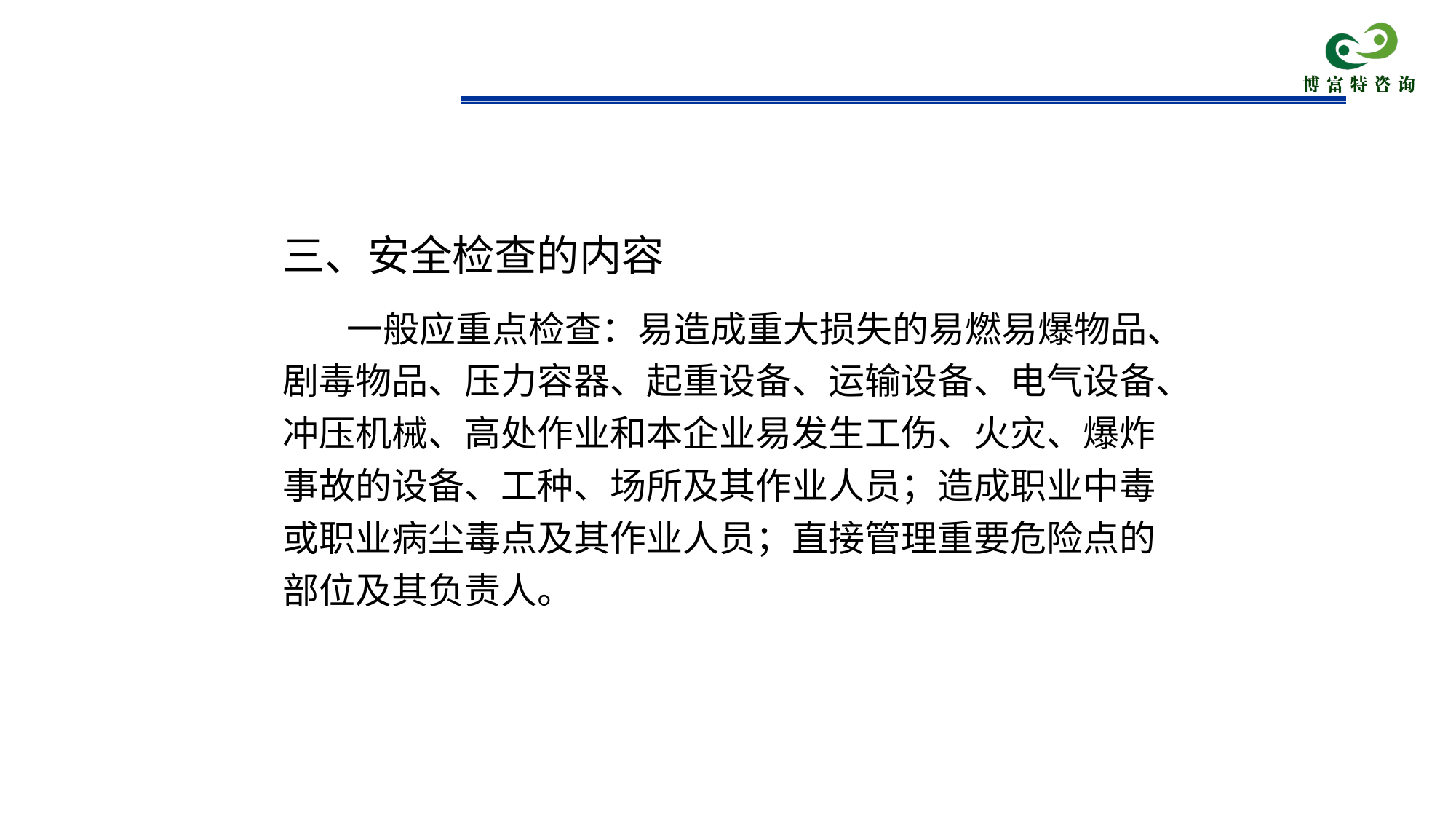

三、安全检查的内容
一般应重点检查：易造成重大损失的易燃易爆物品、剧毒物品、压力容器、起重设备、运输设备、电气设备、冲压机械、高处作业和本企业易发生工伤、火灾、爆炸事故的设备、工种、场所及其作业人员；造成职业中毒或职业病尘毒点及其作业人员；直接管理重要危险点的部位及其负责人。